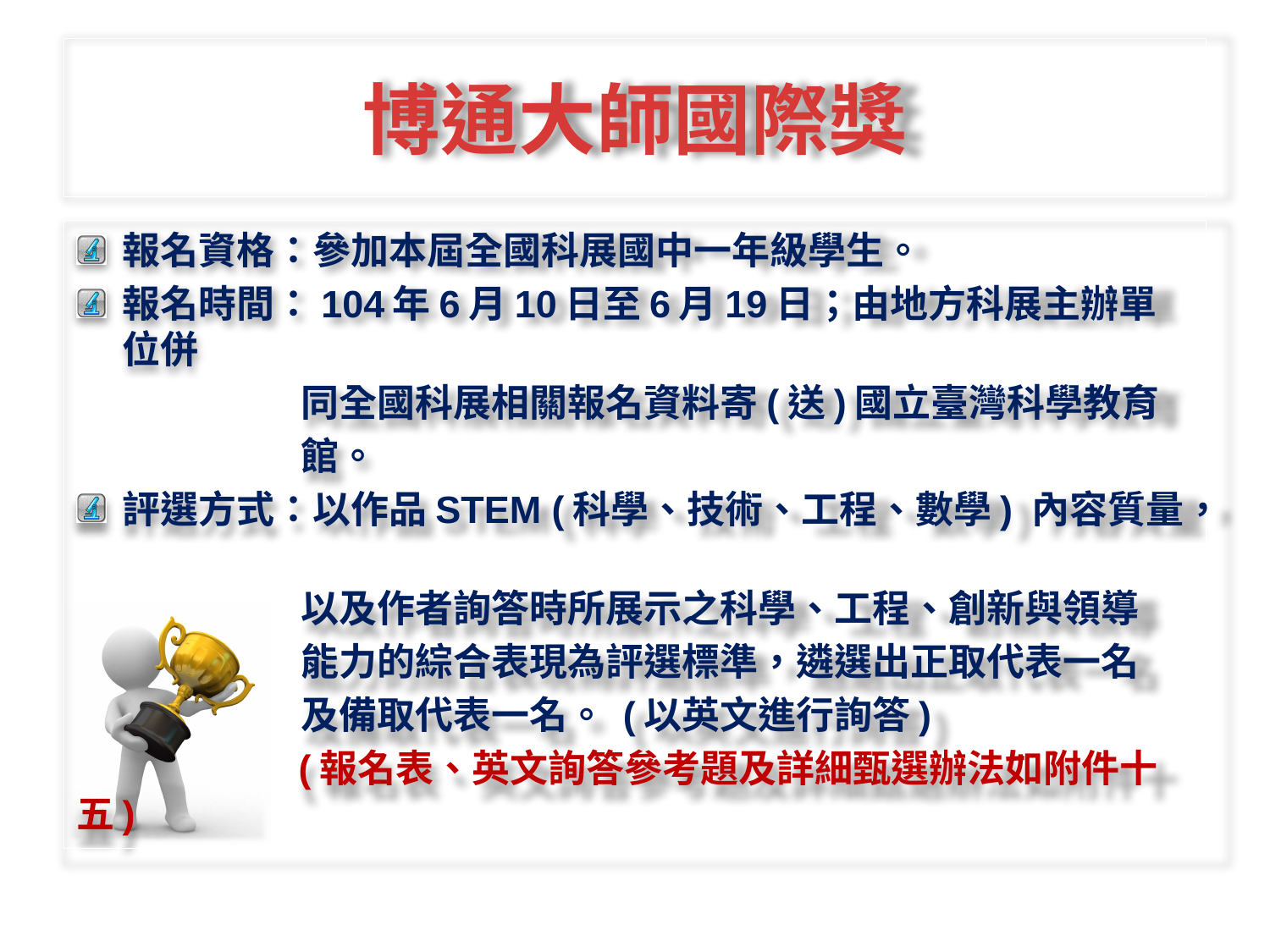

# 博通大師國際獎
報名資格：參加本屆全國科展國中一年級學生。
報名時間：104年6月10日至6月19日；由地方科展主辦單位併
                         同全國科展相關報名資料寄(送)國立臺灣科學教育
                         館。
評選方式：以作品STEM (科學、技術、工程、數學) 內容質量，
                         以及作者詢答時所展示之科學、工程、創新與領導
                         能力的綜合表現為評選標準，遴選出正取代表一名
                         及備取代表一名。 (以英文進行詢答)
                         (報名表、英文詢答參考題及詳細甄選辦法如附件十五)